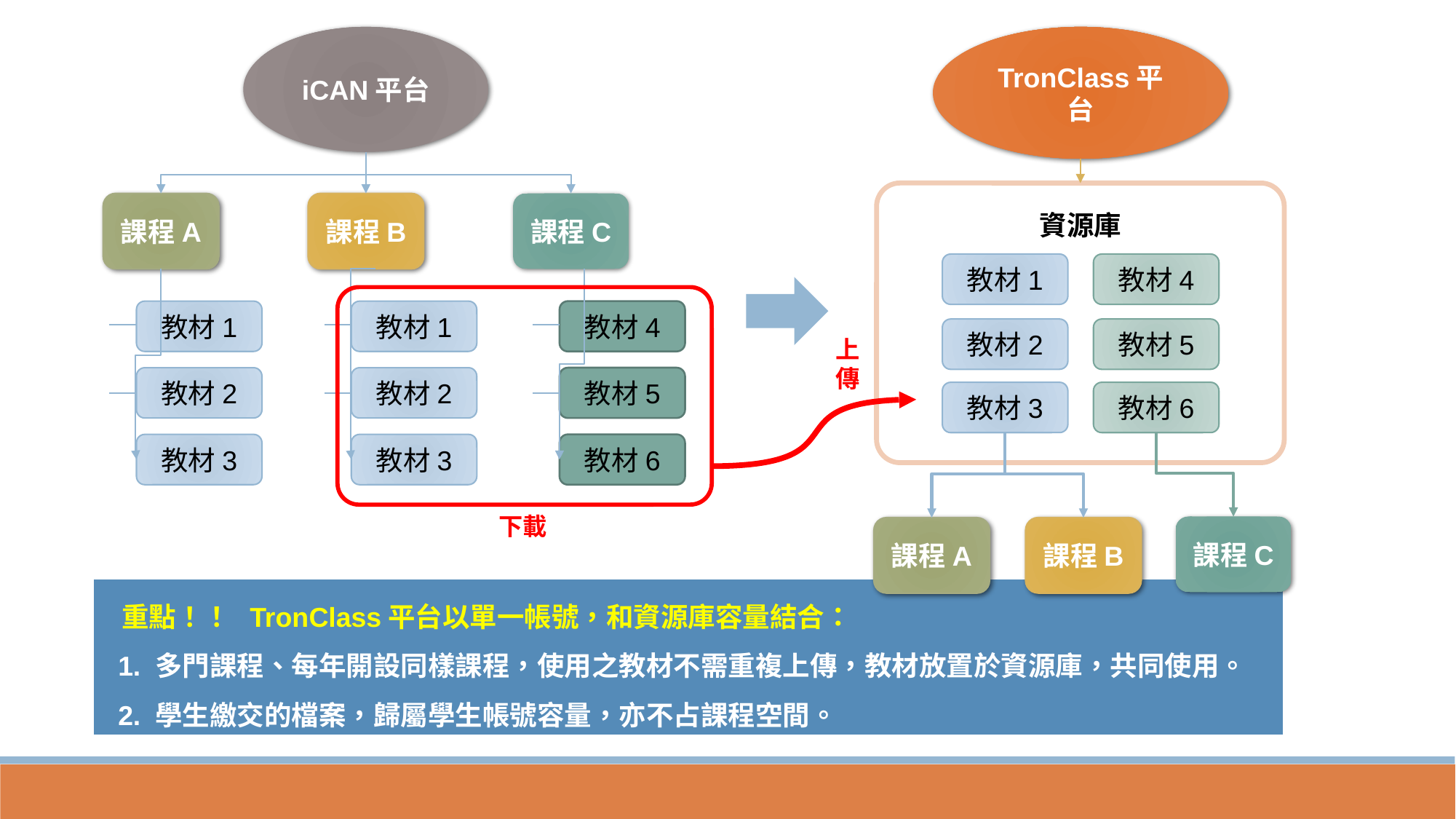

TronClass平台
資源庫
教材1
教材4
教材2
教材5
教材3
教材6
課程C
課程B
課程A
iCAN平台
課程A
課程B
課程C
教材1
教材4
教材1
教材2
教材5
教材2
教材3
教材6
教材3

上
傳
下載
  重點！！  TronClass平台以單一帳號，和資源庫容量結合：
  1. 多門課程、每年開設同樣課程，使用之教材不需重複上傳，教材放置於資源庫，共同使用。
  2. 學生繳交的檔案，歸屬學生帳號容量，亦不占課程空間。